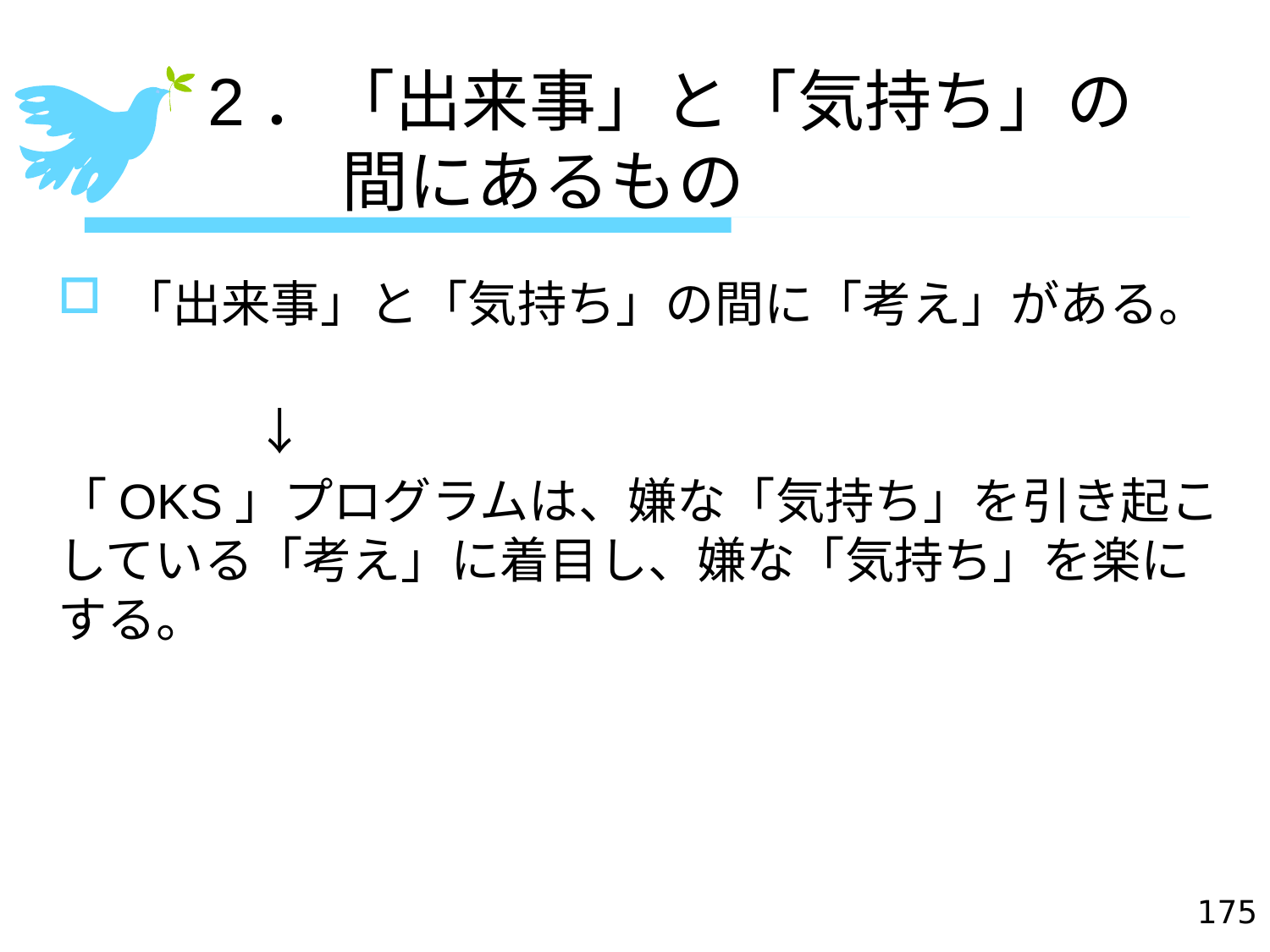

# 2．「出来事」と「気持ち」の 　　間にあるもの
「出来事」と「気持ち」の間に「考え」がある。
　　　　↓
「OKS」プログラムは、嫌な「気持ち」を引き起こしている「考え」に着目し、嫌な「気持ち」を楽にする。

175